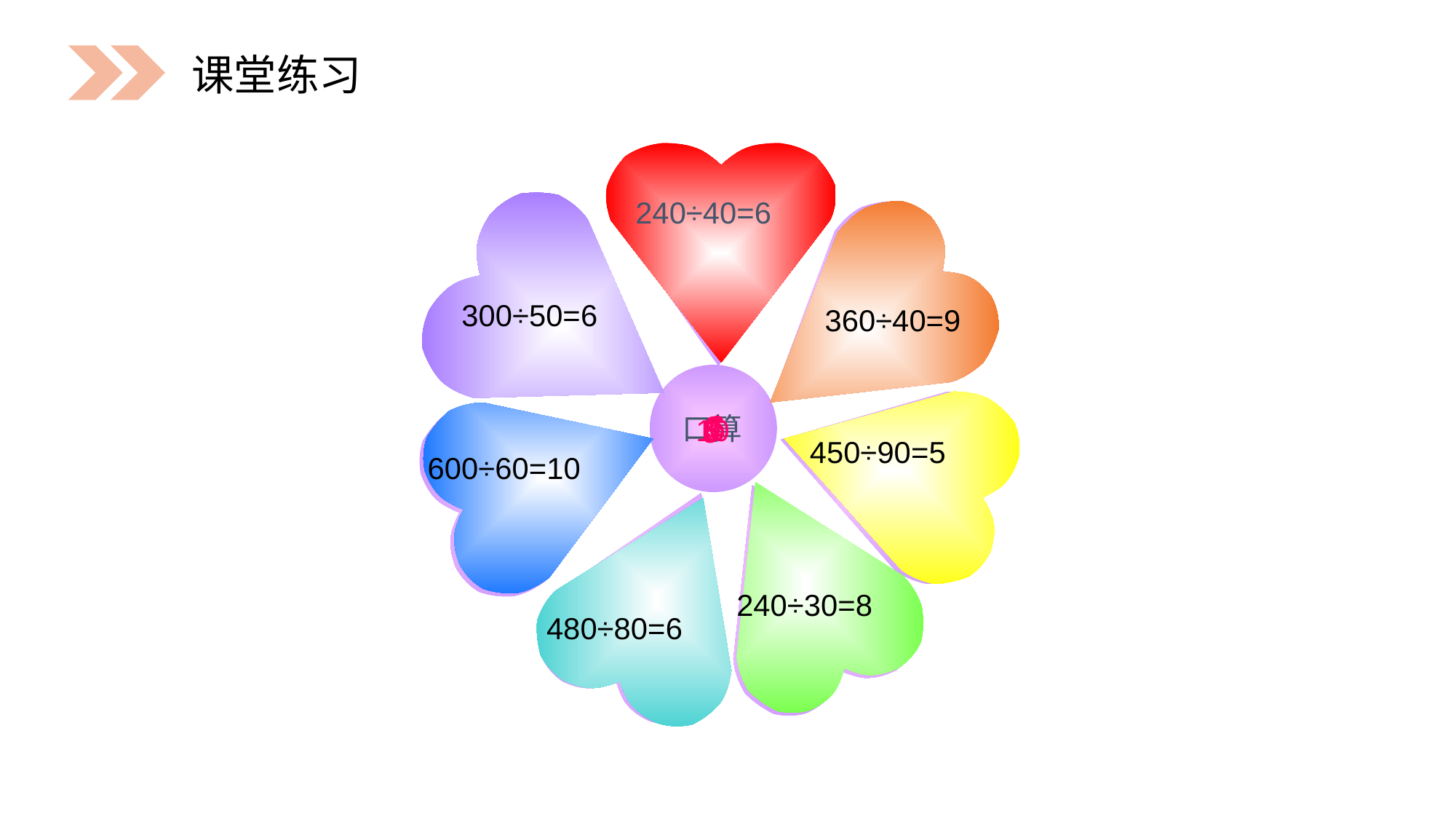

课堂练习

240÷40=6

240÷40=

300÷50=6

360÷40=9
360÷40=
300÷50=

450÷90=5

600÷60=10
6
9
口算
8
6
10
6
5

600÷60=
450÷90=

240÷30=8

480÷80=6

240÷30=
480÷80=